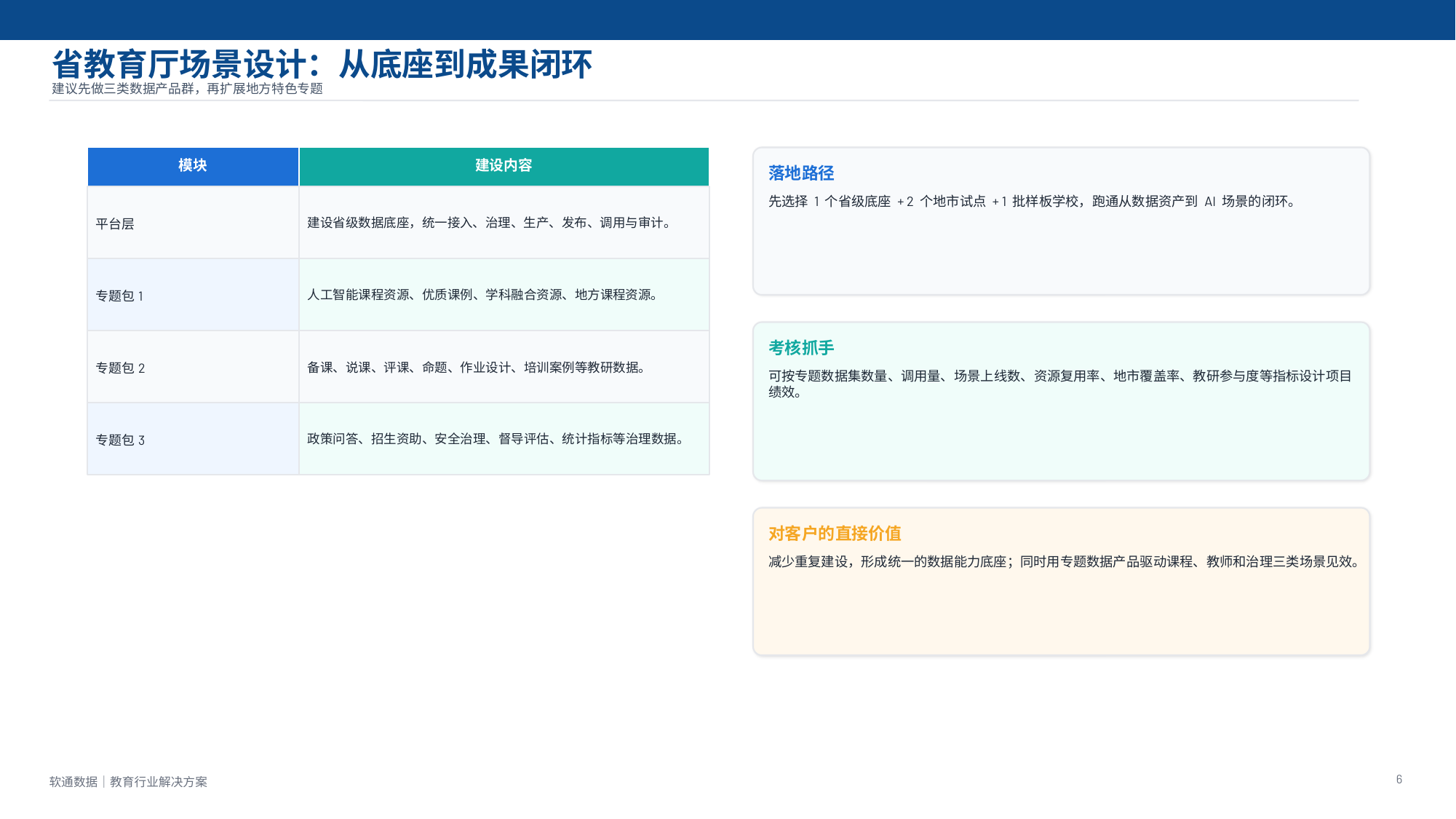

省教育厅场景设计：从底座到成果闭环
建议先做三类数据产品群，再扩展地方特色专题

模块
建设内容
落地路径

先选择 1 个省级底座 + 2 个地市试点 + 1 批样板学校，跑通从数据资产到 AI 场景的闭环。
建设省级数据底座，统一接入、治理、生产、发布、调用与审计。
平台层

人工智能课程资源、优质课例、学科融合资源、地方课程资源。
专题包1

考核抓手
备课、说课、评课、命题、作业设计、培训案例等教研数据。
专题包2
可按专题数据集数量、调用量、场景上线数、资源复用率、地市覆盖率、教研参与度等指标设计项目绩效。

政策问答、招生资助、安全治理、督导评估、统计指标等治理数据。
专题包3

对客户的直接价值
减少重复建设，形成统一的数据能力底座；同时用专题数据产品驱动课程、教师和治理三类场景见效。
6
软通数据｜教育行业解决方案